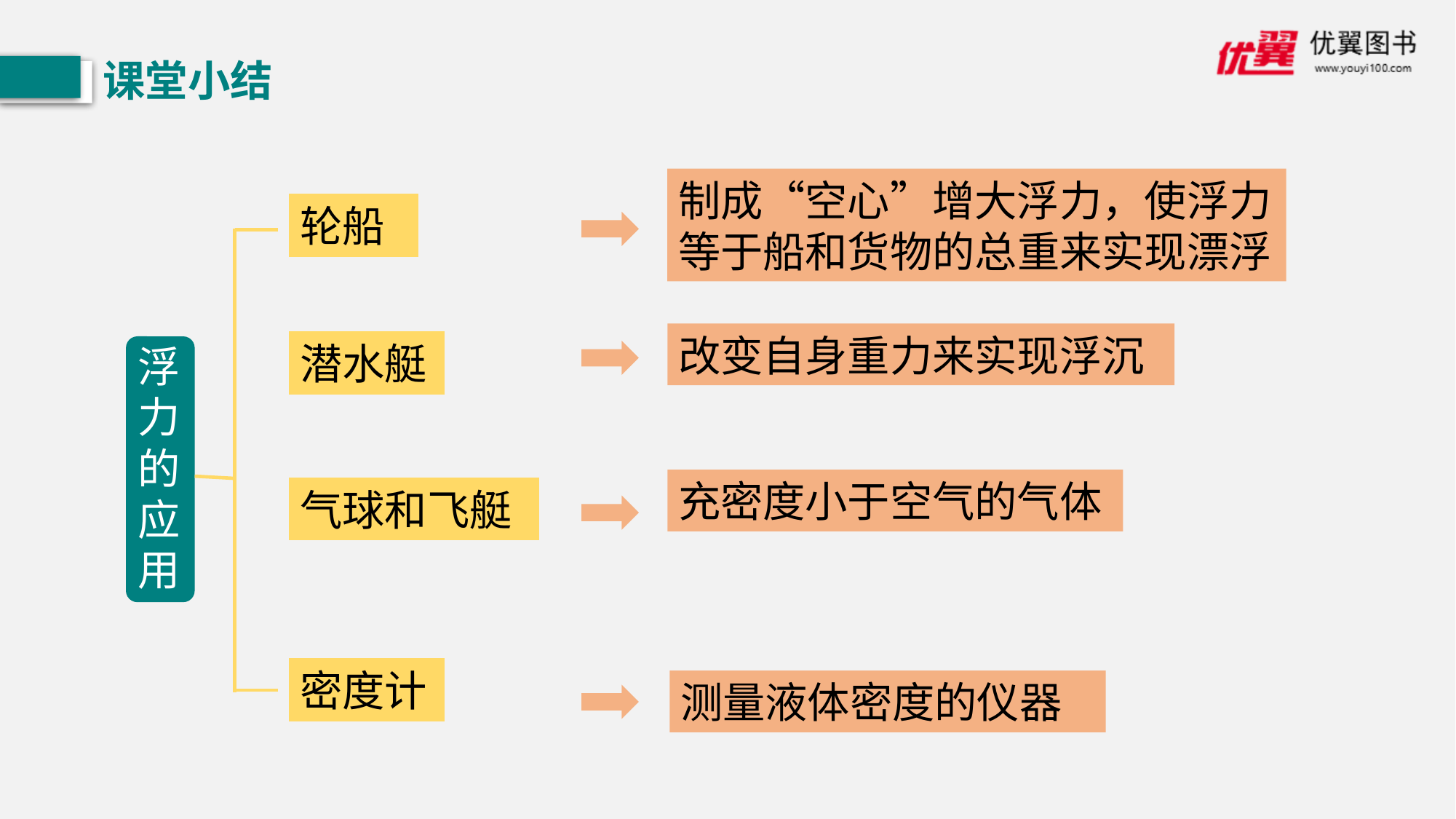

课堂小结

制成“空心”增大浮力，使浮力等于船和货物的总重来实现漂浮
轮船

改变自身重力来实现浮沉
潜水艇
浮力的应用

充密度小于空气的气体
气球和飞艇

密度计
测量液体密度的仪器